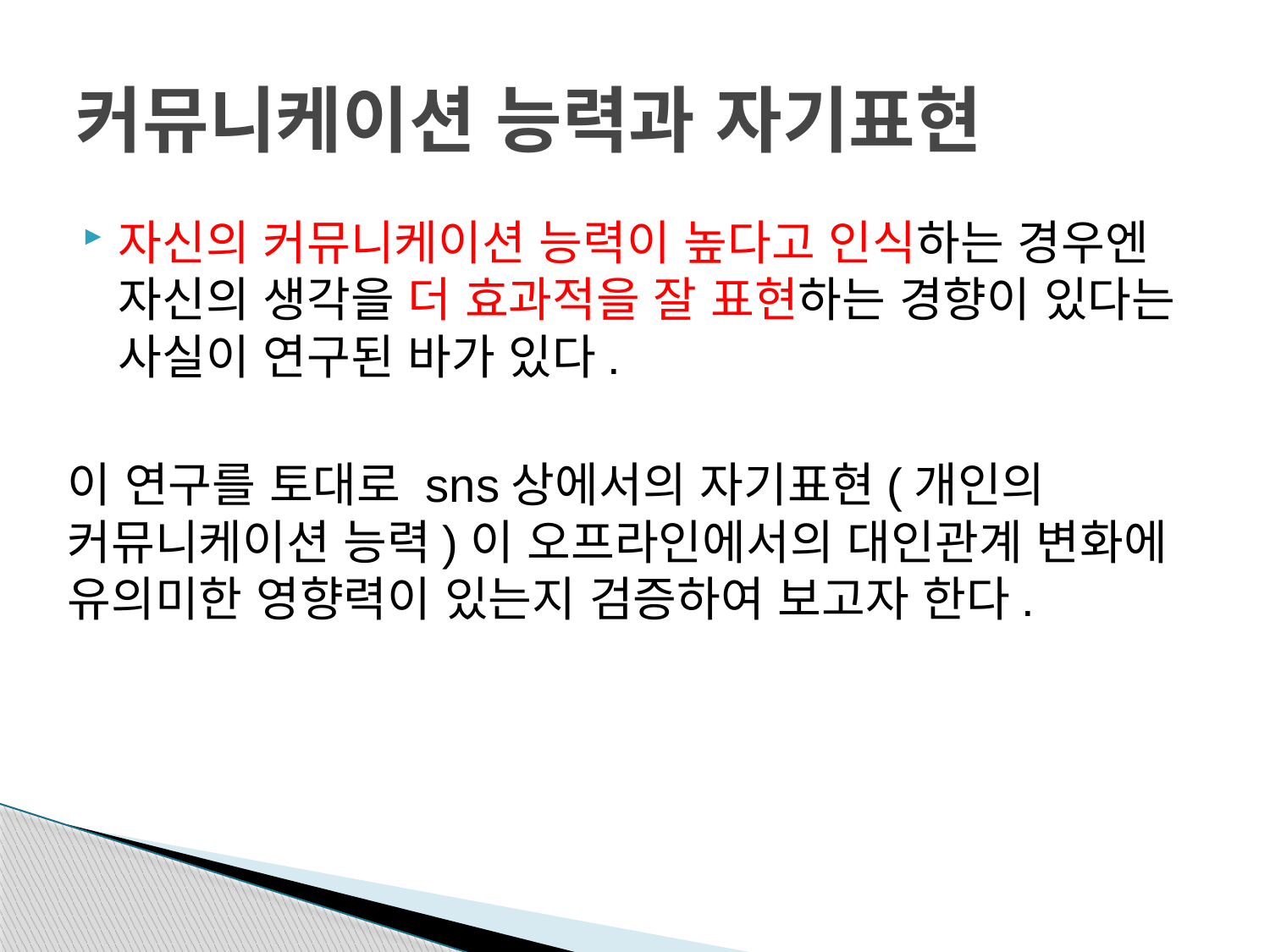

# 커뮤니케이션 능력과 자기표현
자신의 커뮤니케이션 능력이 높다고 인식하는 경우엔 자신의 생각을 더 효과적을 잘 표현하는 경향이 있다는 사실이 연구된 바가 있다.

이 연구를 토대로 sns상에서의 자기표현(개인의 커뮤니케이션 능력)이 오프라인에서의 대인관계 변화에 유의미한 영향력이 있는지 검증하여 보고자 한다.